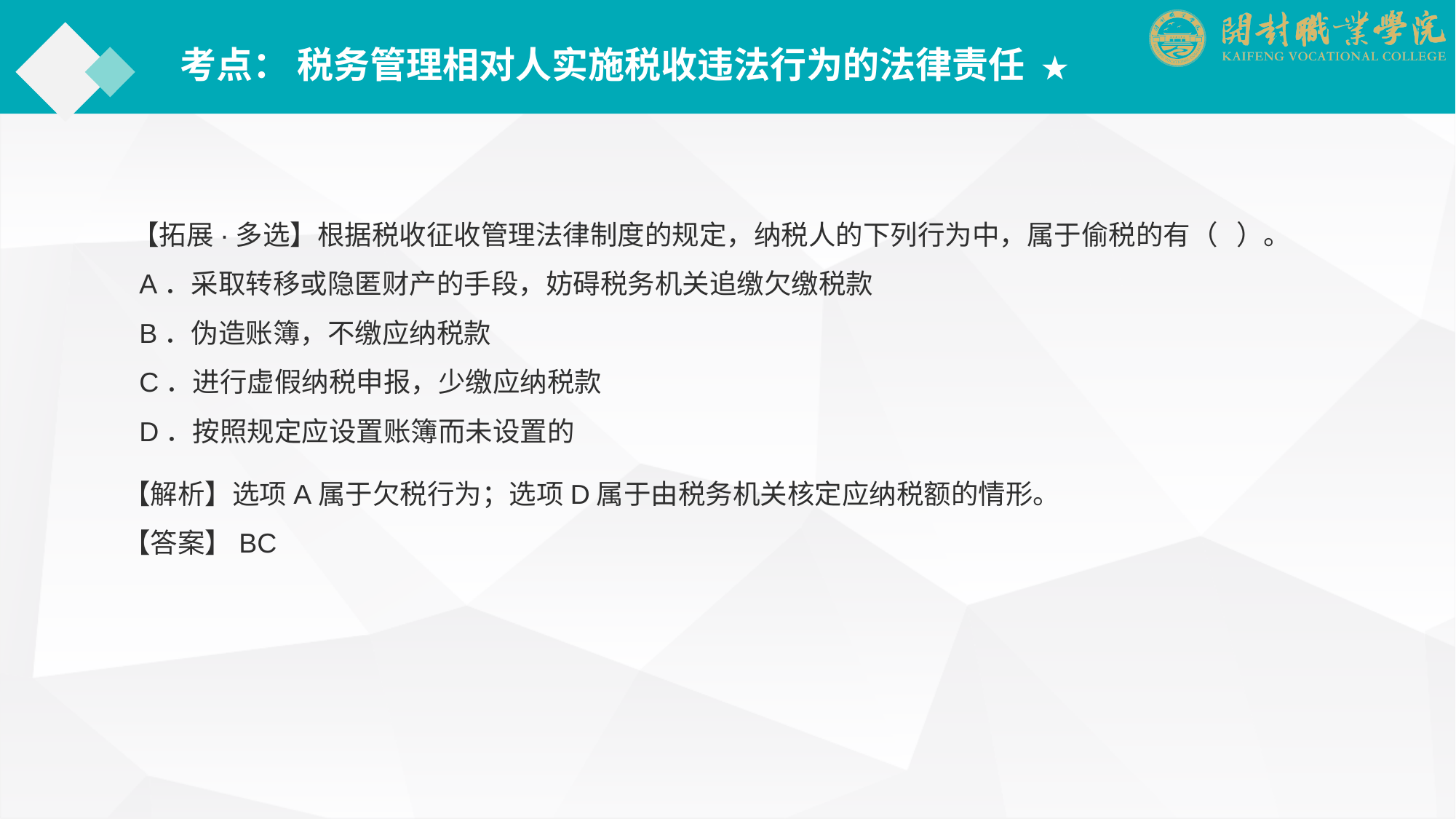

考点： 税务管理相对人实施税收违法行为的法律责任  ★
【拓展·多选】根据税收征收管理法律制度的规定，纳税人的下列行为中，属于偷税的有（   ）。
 A．采取转移或隐匿财产的手段，妨碍税务机关追缴欠缴税款
 B．伪造账簿，不缴应纳税款
 C．进行虚假纳税申报，少缴应纳税款
 D．按照规定应设置账簿而未设置的
【解析】选项A属于欠税行为；选项D属于由税务机关核定应纳税额的情形。
【答案】BC